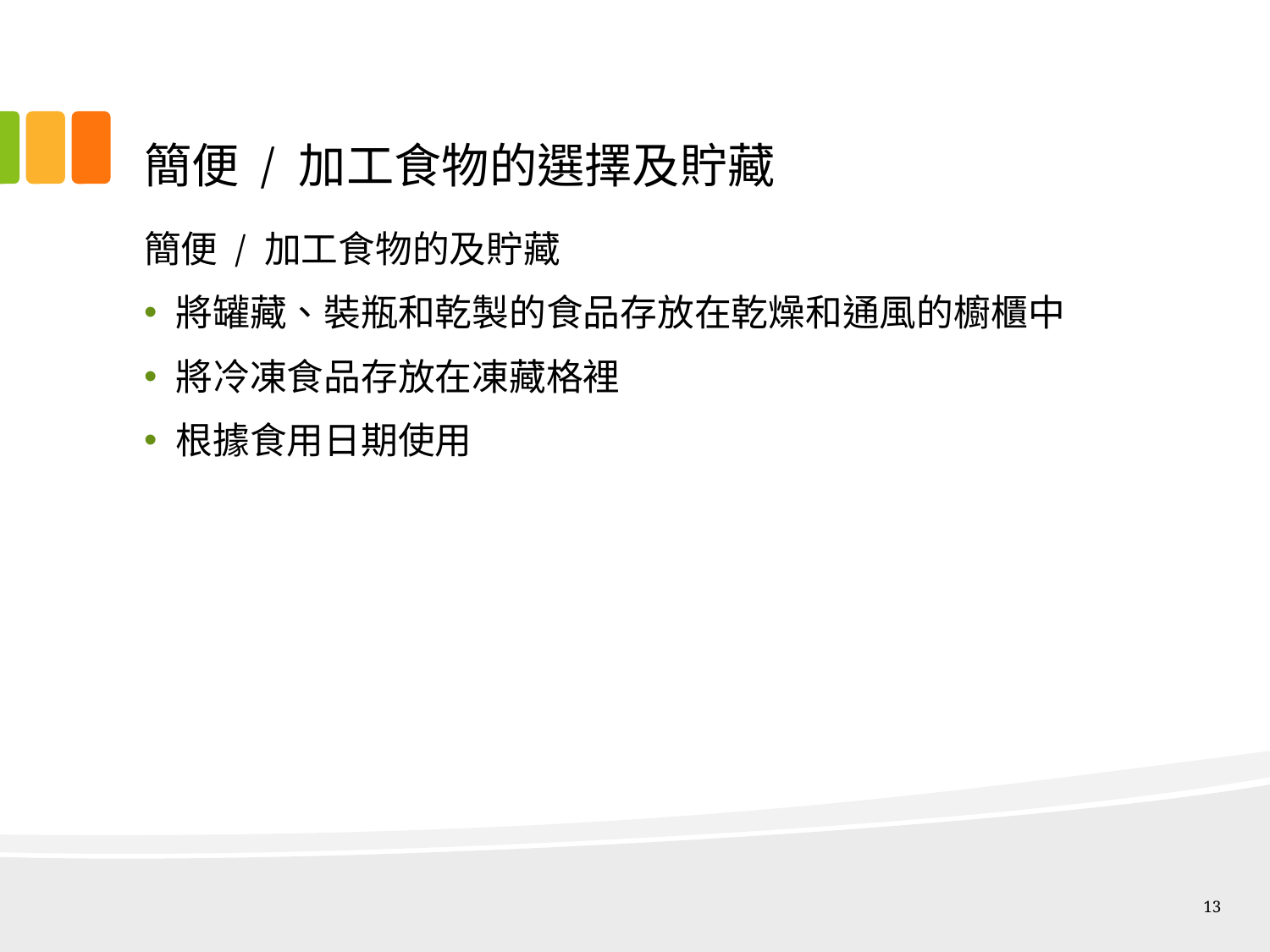

# 簡便 / 加工食物的選擇及貯藏
簡便 / 加工食物的及貯藏
將罐藏、裝瓶和乾製的食品存放在乾燥和通風的櫥櫃中
將冷凍食品存放在凍藏格裡
根據食用日期使用
13